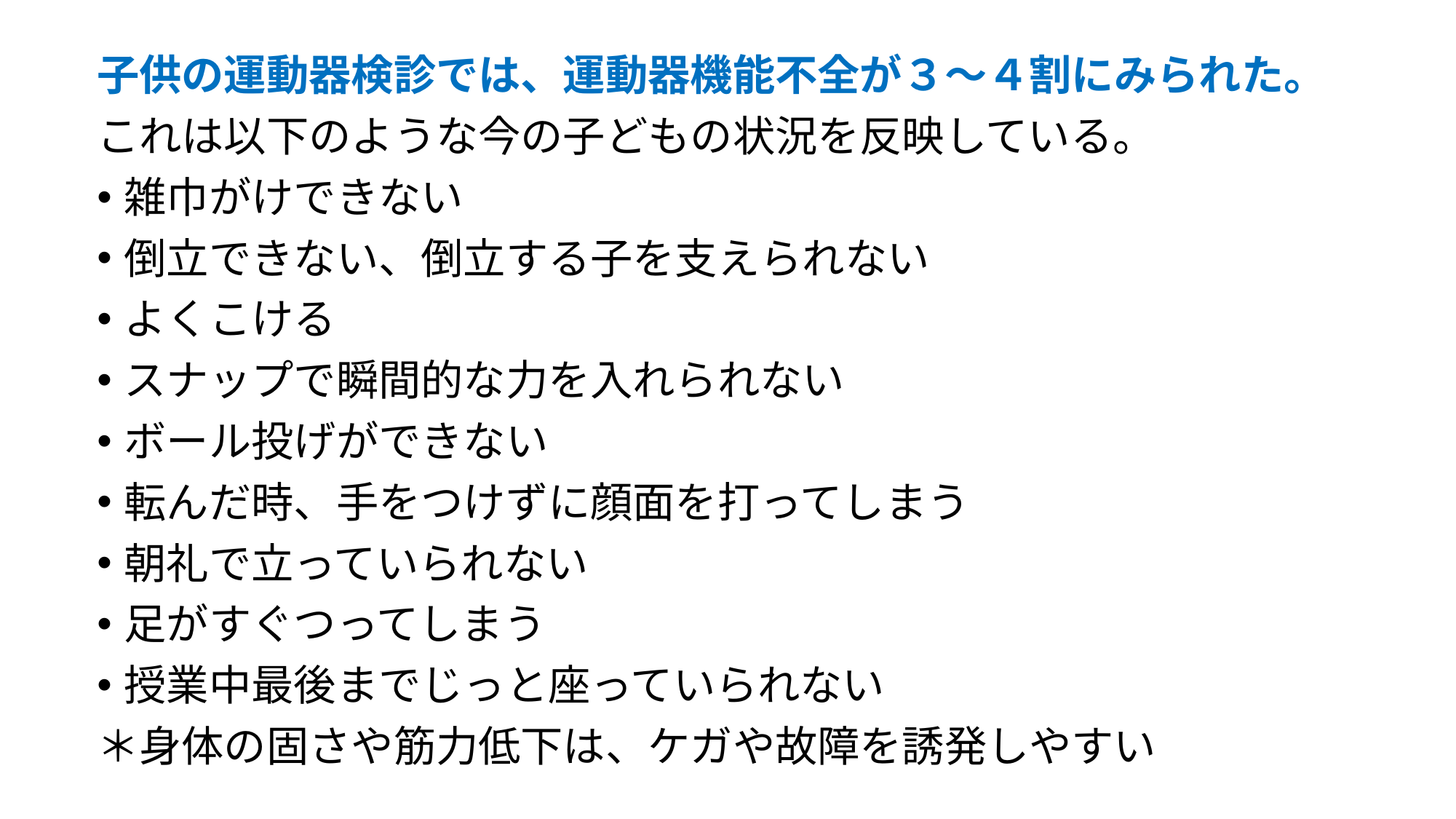

子供の運動器検診では、運動器機能不全が３～４割にみられた。
これは以下のような今の子どもの状況を反映している。
雑巾がけできない
倒立できない、倒立する子を支えられない
よくこける
スナップで瞬間的な力を入れられない
ボール投げができない
転んだ時、手をつけずに顔面を打ってしまう
朝礼で立っていられない
足がすぐつってしまう
授業中最後までじっと座っていられない
＊身体の固さや筋力低下は、ケガや故障を誘発しやすい